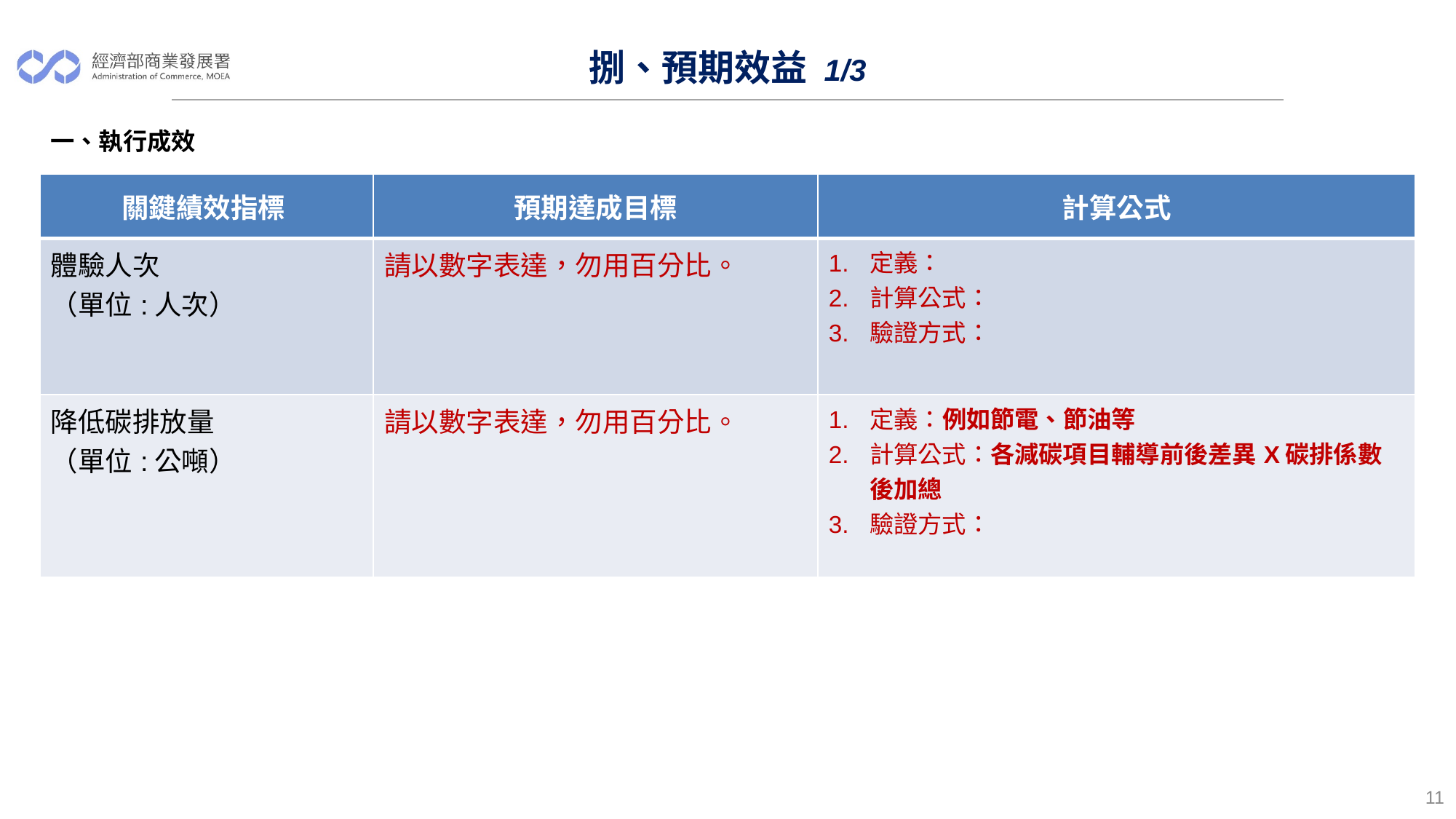

# 捌、預期效益 1/3
一、執行成效
| 關鍵績效指標 | 預期達成目標 | 計算公式 |
| --- | --- | --- |
| 體驗人次 （單位:人次） | 請以數字表達，勿用百分比。 | 定義： 計算公式： 驗證方式： |
| 降低碳排放量 （單位:公噸） | 請以數字表達，勿用百分比。 | 定義：例如節電、節油等 計算公式：各減碳項目輔導前後差異X碳排係數後加總 驗證方式： |
11